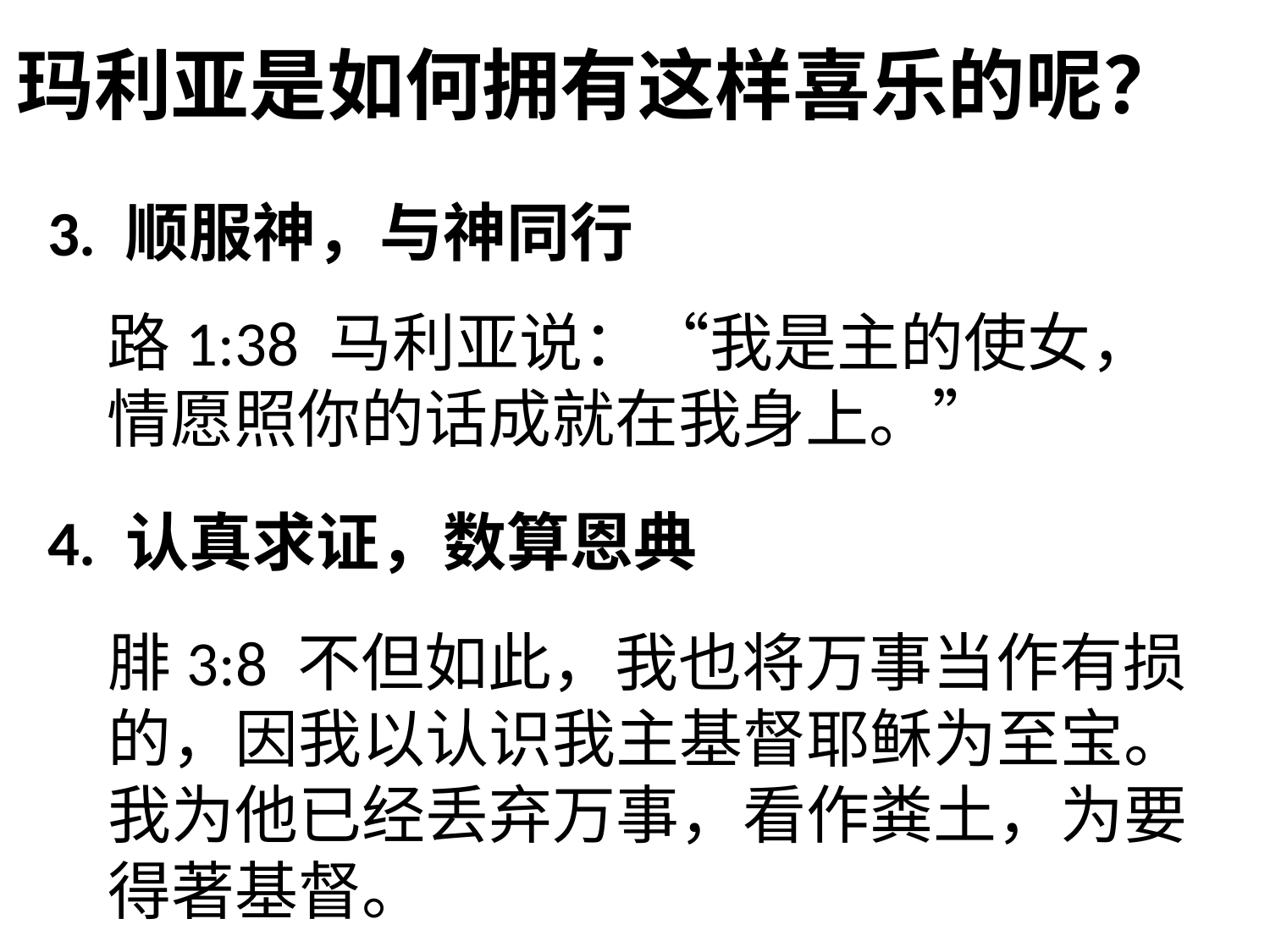

# 玛利亚是如何拥有这样喜乐的呢？
3. 顺服神，与神同行
路1:38 马利亚说：“我是主的使女，情愿照你的话成就在我身上。”
4. 认真求证，数算恩典
腓3:8 不但如此，我也将万事当作有损的，因我以认识我主基督耶稣为至宝。我为他已经丢弃万事，看作粪土，为要得著基督。